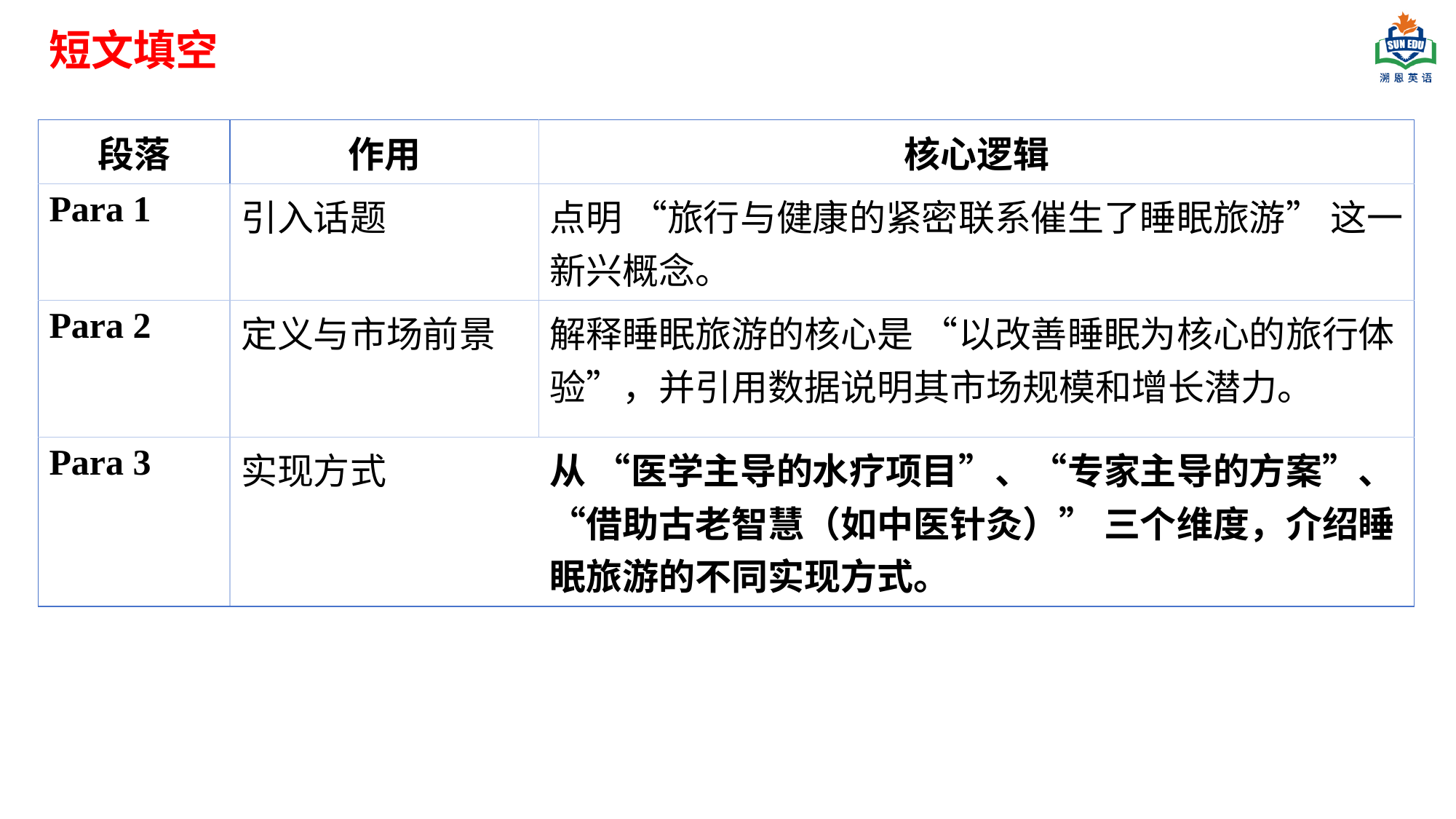

短文填空
| 段落 | 作用 | 核心逻辑 |
| --- | --- | --- |
| Para 1 | 引入话题 | 点明 “旅行与健康的紧密联系催生了睡眠旅游” 这一新兴概念。 |
| Para 2 | 定义与市场前景 | 解释睡眠旅游的核心是 “以改善睡眠为核心的旅行体验”，并引用数据说明其市场规模和增长潜力。 |
| Para 3 | 实现方式 | 从 “医学主导的水疗项目”、“专家主导的方案”、“借助古老智慧（如中医针灸）” 三个维度，介绍睡眠旅游的不同实现方式。 |